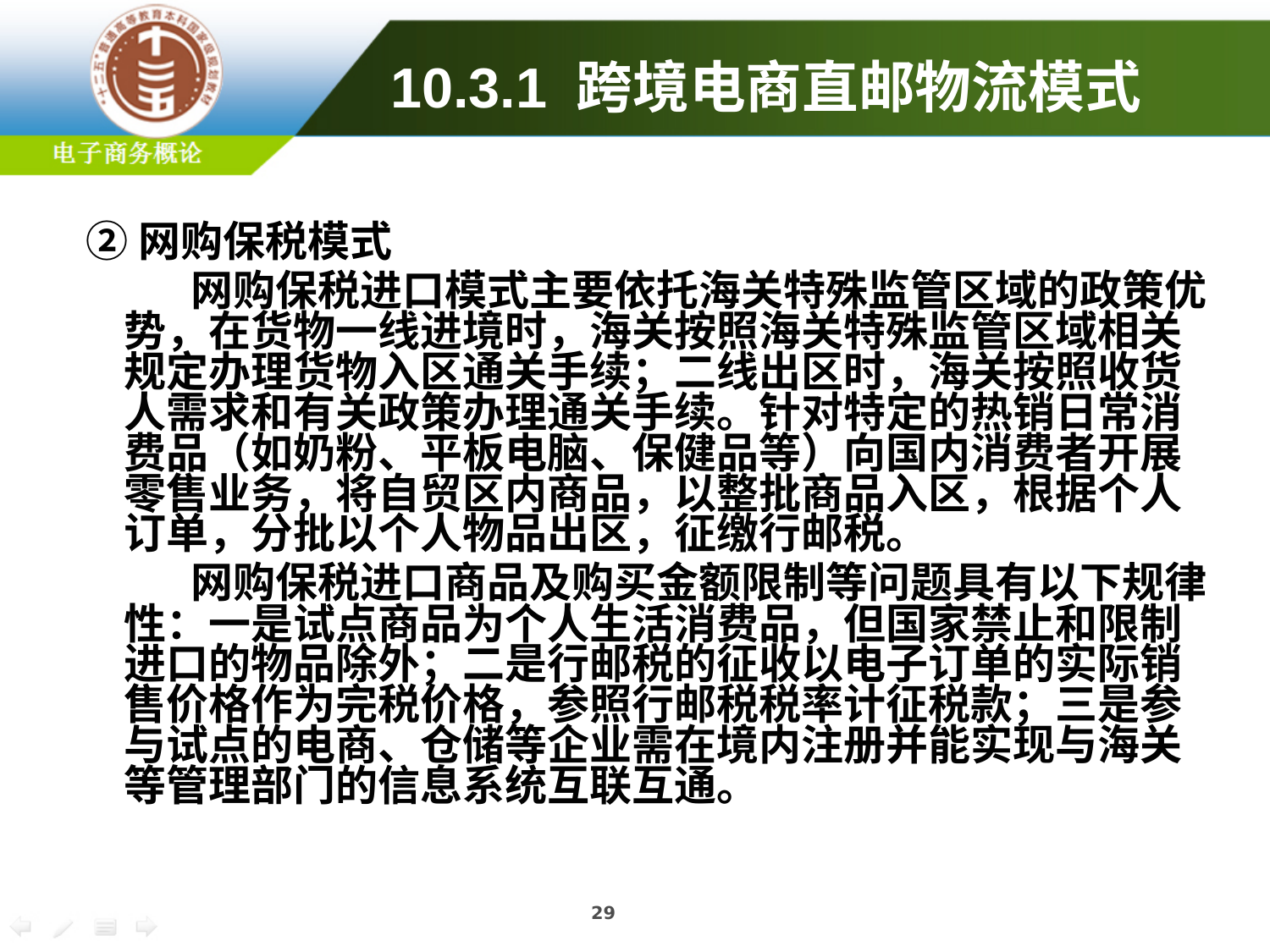

10.3.1 跨境电商直邮物流模式
 ②网购保税模式
           网购保税进口模式主要依托海关特殊监管区域的政策优势，在货物一线进境时，海关按照海关特殊监管区域相关规定办理货物入区通关手续；二线出区时，海关按照收货人需求和有关政策办理通关手续。针对特定的热销日常消费品（如奶粉、平板电脑、保健品等）向国内消费者开展零售业务，将自贸区内商品，以整批商品入区，根据个人订单，分批以个人物品出区，征缴行邮税。
           网购保税进口商品及购买金额限制等问题具有以下规律性：一是试点商品为个人生活消费品，但国家禁止和限制进口的物品除外；二是行邮税的征收以电子订单的实际销售价格作为完税价格，参照行邮税税率计征税款；三是参与试点的电商、仓储等企业需在境内注册并能实现与海关等管理部门的信息系统互联互通。

29